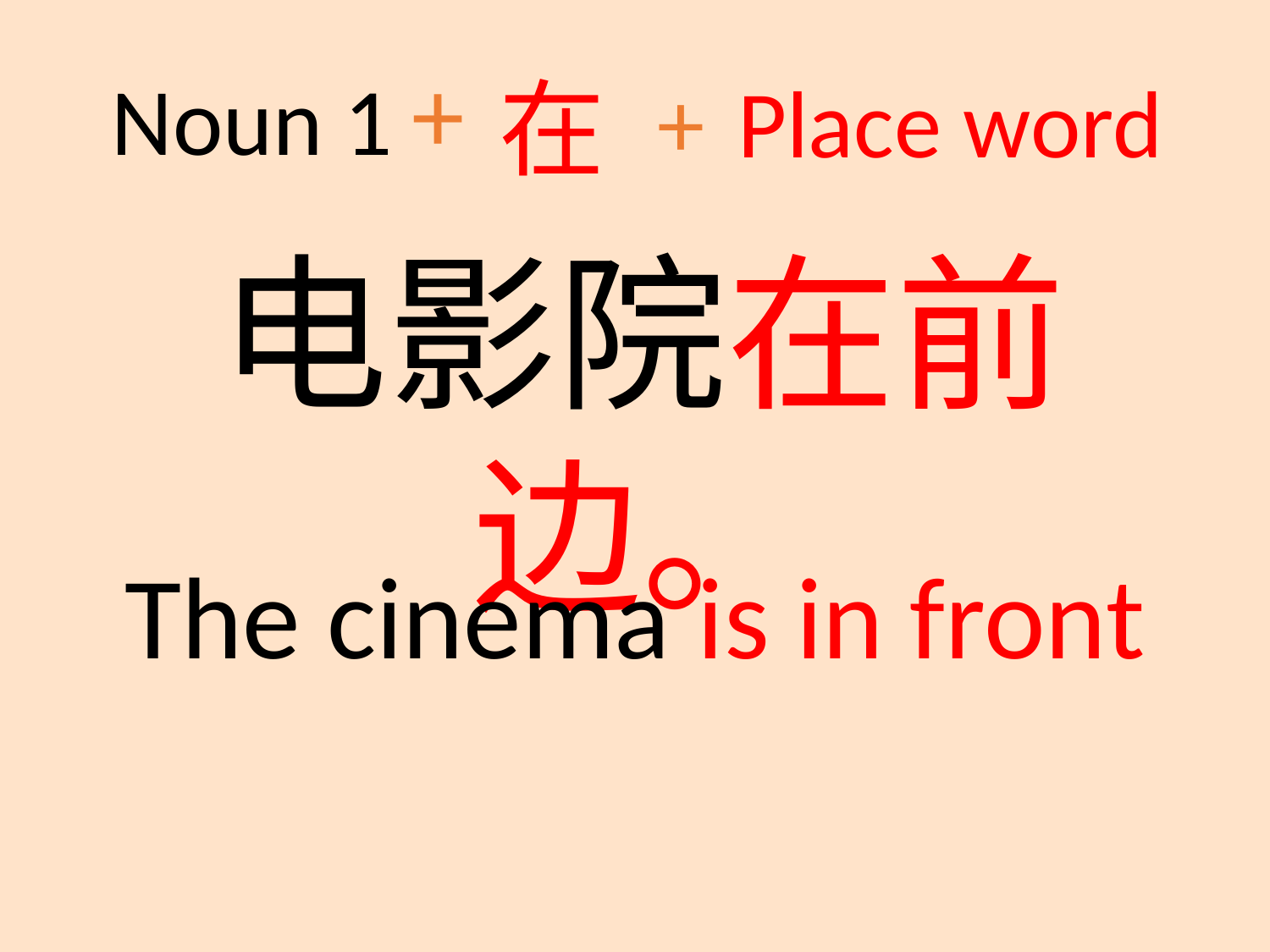

+
Noun 1
在
+
Place word
电影院在前边。

The cinema is in front